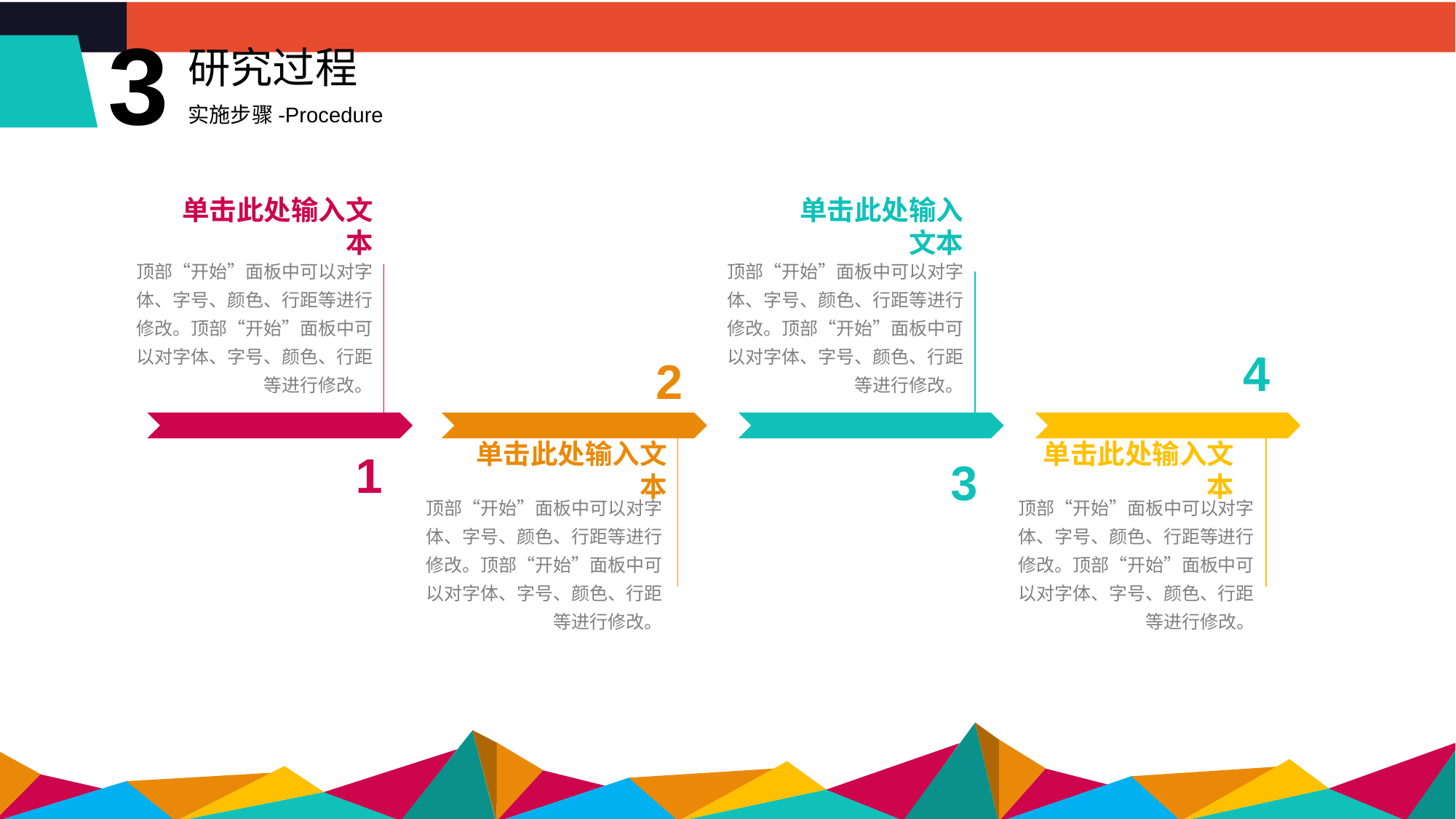

3

研究过程
实施步骤-Procedure
单击此处输入文本
单击此处输入文本
顶部“开始”面板中可以对字体、字号、颜色、行距等进行修改。顶部“开始”面板中可以对字体、字号、颜色、行距等进行修改。

顶部“开始”面板中可以对字体、字号、颜色、行距等进行修改。顶部“开始”面板中可以对字体、字号、颜色、行距等进行修改。

4
2

单击此处输入文本
单击此处输入文本
1
3
顶部“开始”面板中可以对字体、字号、颜色、行距等进行修改。顶部“开始”面板中可以对字体、字号、颜色、行距等进行修改。

顶部“开始”面板中可以对字体、字号、颜色、行距等进行修改。顶部“开始”面板中可以对字体、字号、颜色、行距等进行修改。